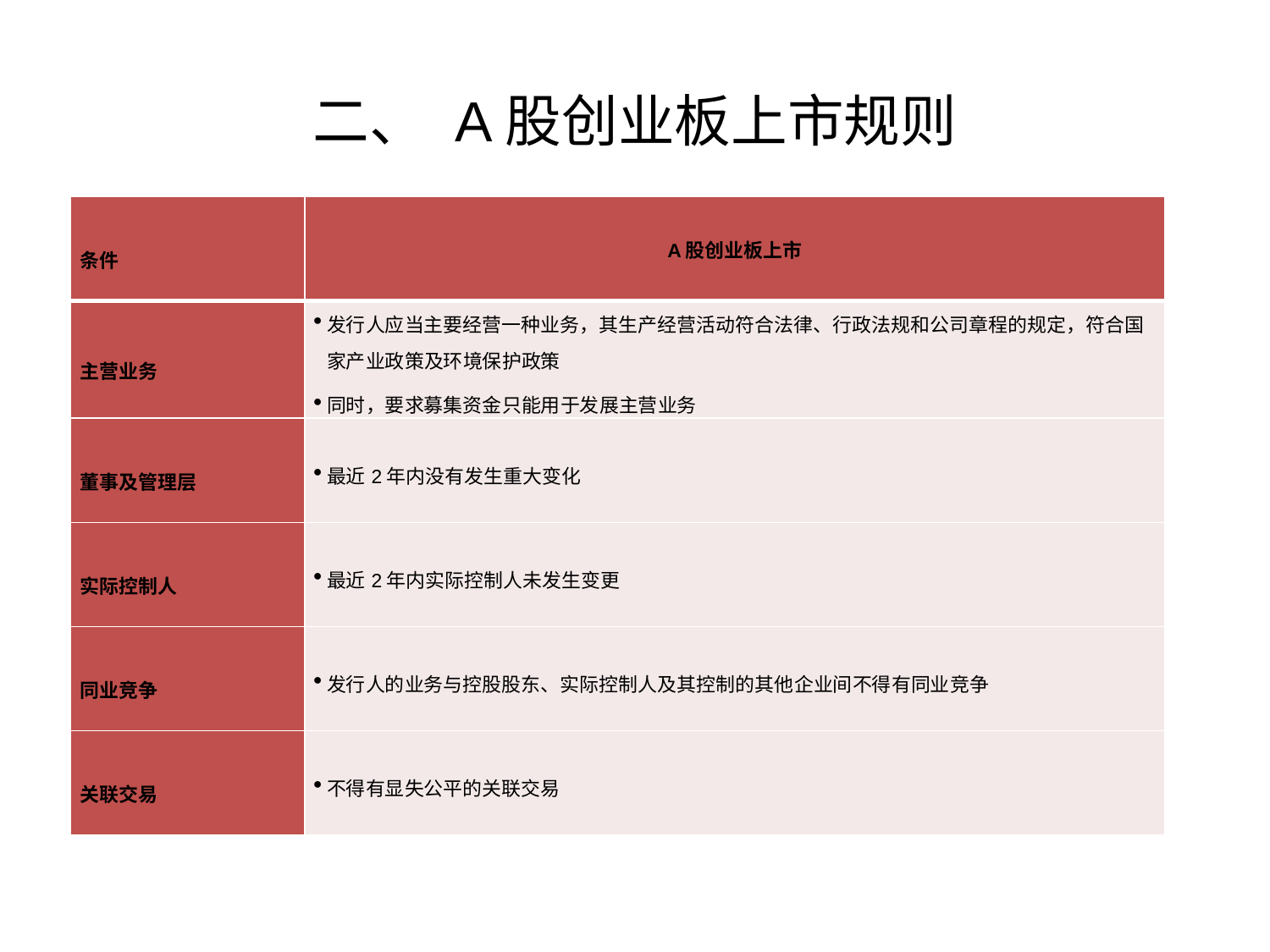

二、 A股创业板上市规则
| 条件 | A股创业板上市 |
| --- | --- |
| 主营业务 | 发行人应当主要经营一种业务，其生产经营活动符合法律、行政法规和公司章程的规定，符合国家产业政策及环境保护政策 同时，要求募集资金只能用于发展主营业务 |
| 董事及管理层 | 最近2年内没有发生重大变化 |
| 实际控制人 | 最近2年内实际控制人未发生变更 |
| 同业竞争 | 发行人的业务与控股股东、实际控制人及其控制的其他企业间不得有同业竞争 |
| 关联交易 | 不得有显失公平的关联交易 |